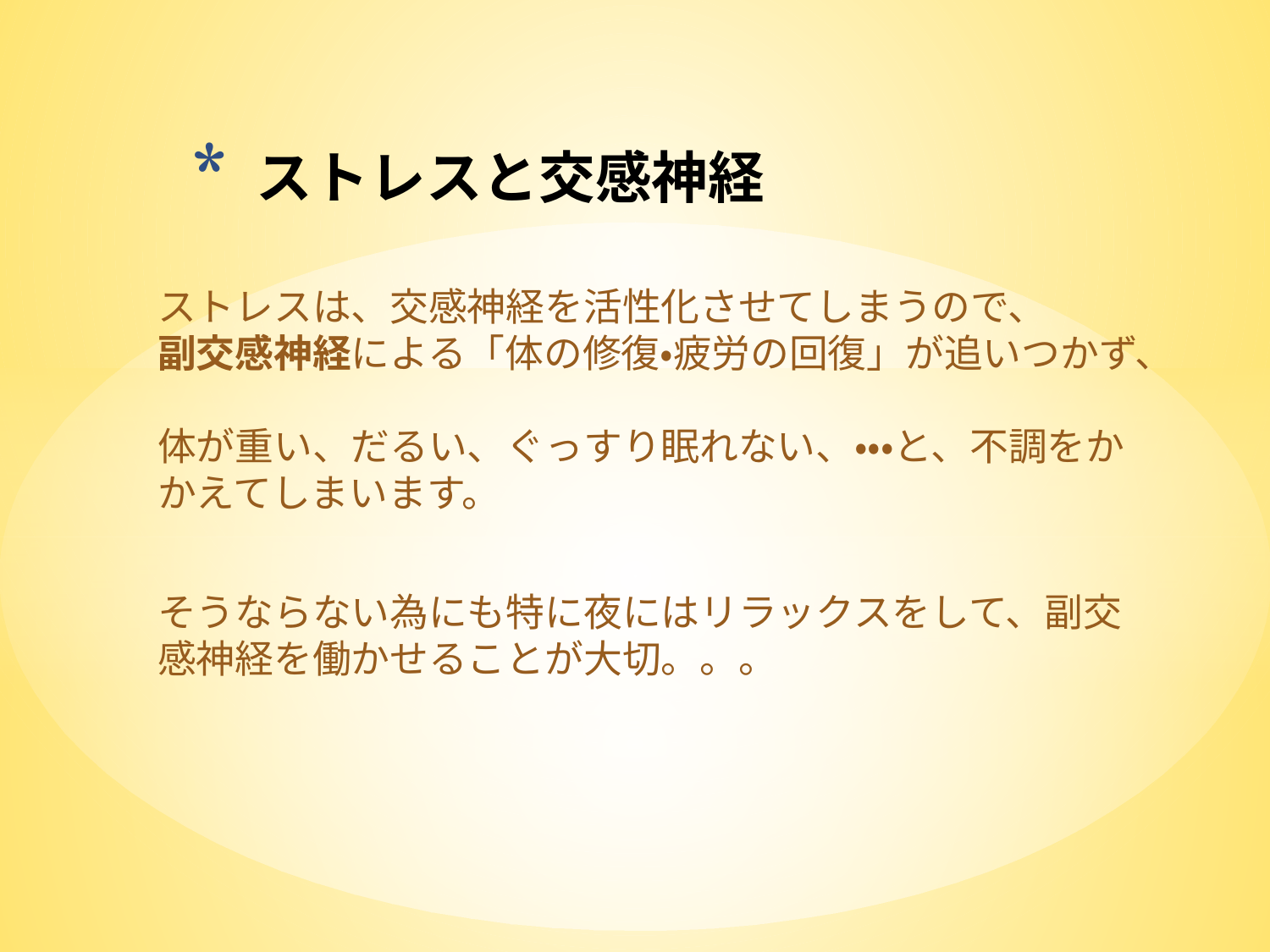

# ストレスと交感神経
ストレスは、交感神経を活性化させてしまうので、
副交感神経による「体の修復・疲労の回復」が追いつかず、
体が重い、だるい、ぐっすり眠れない、・・・と、不調をかかえてしまいます。

そうならない為にも特に夜にはリラックスをして、副交感神経を働かせることが大切。。。